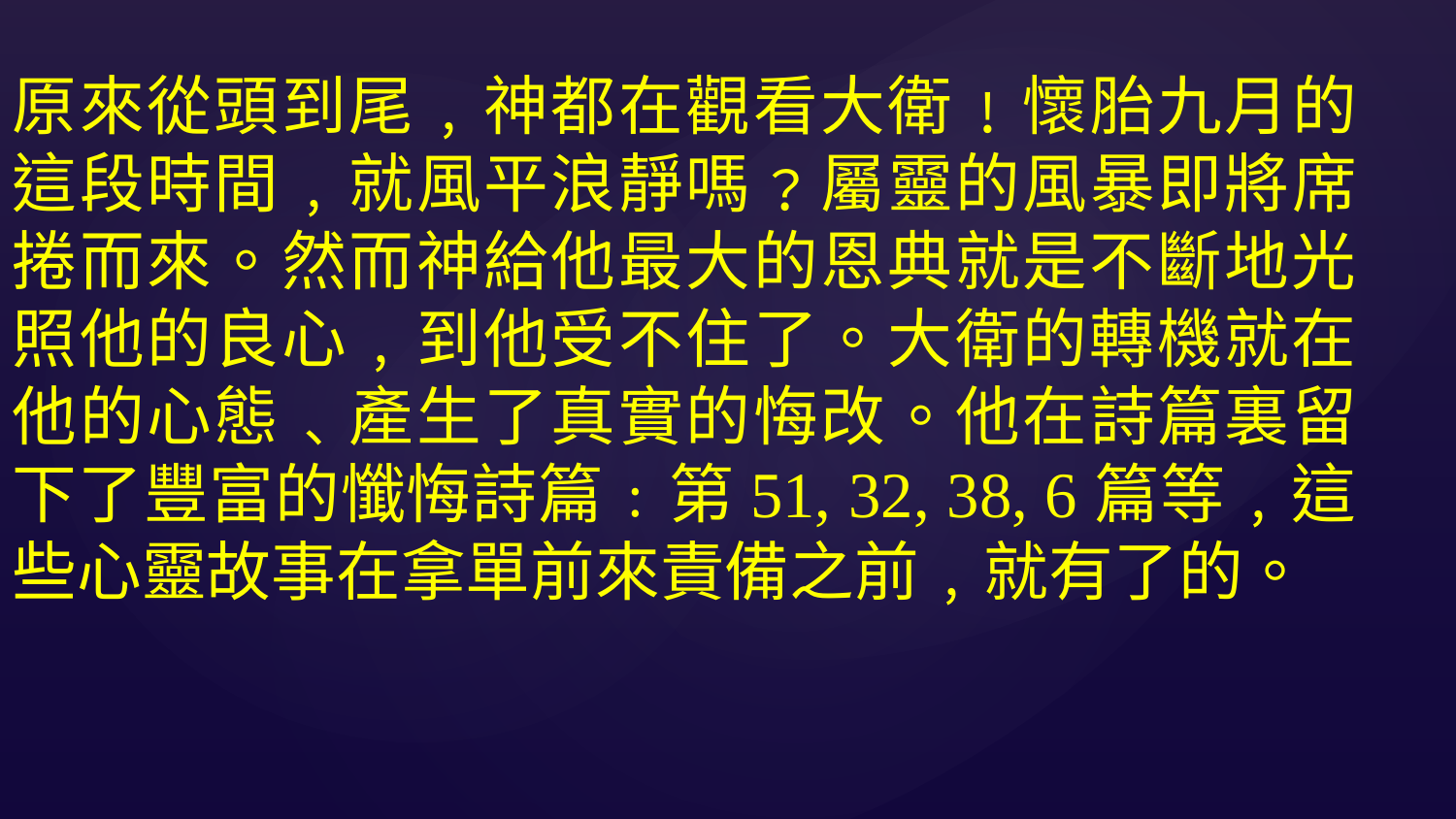

原來從頭到尾﹐神都在觀看大衛﹗懷胎九月的這段時間﹐就風平浪靜嗎﹖屬靈的風暴即將席捲而來。然而神給他最大的恩典就是不斷地光照他的良心﹐到他受不住了。大衛的轉機就在他的心態﹑產生了真實的悔改。他在詩篇裏留下了豐富的懺悔詩篇﹕第51, 32, 38, 6篇等﹐這些心靈故事在拿單前來責備之前﹐就有了的。